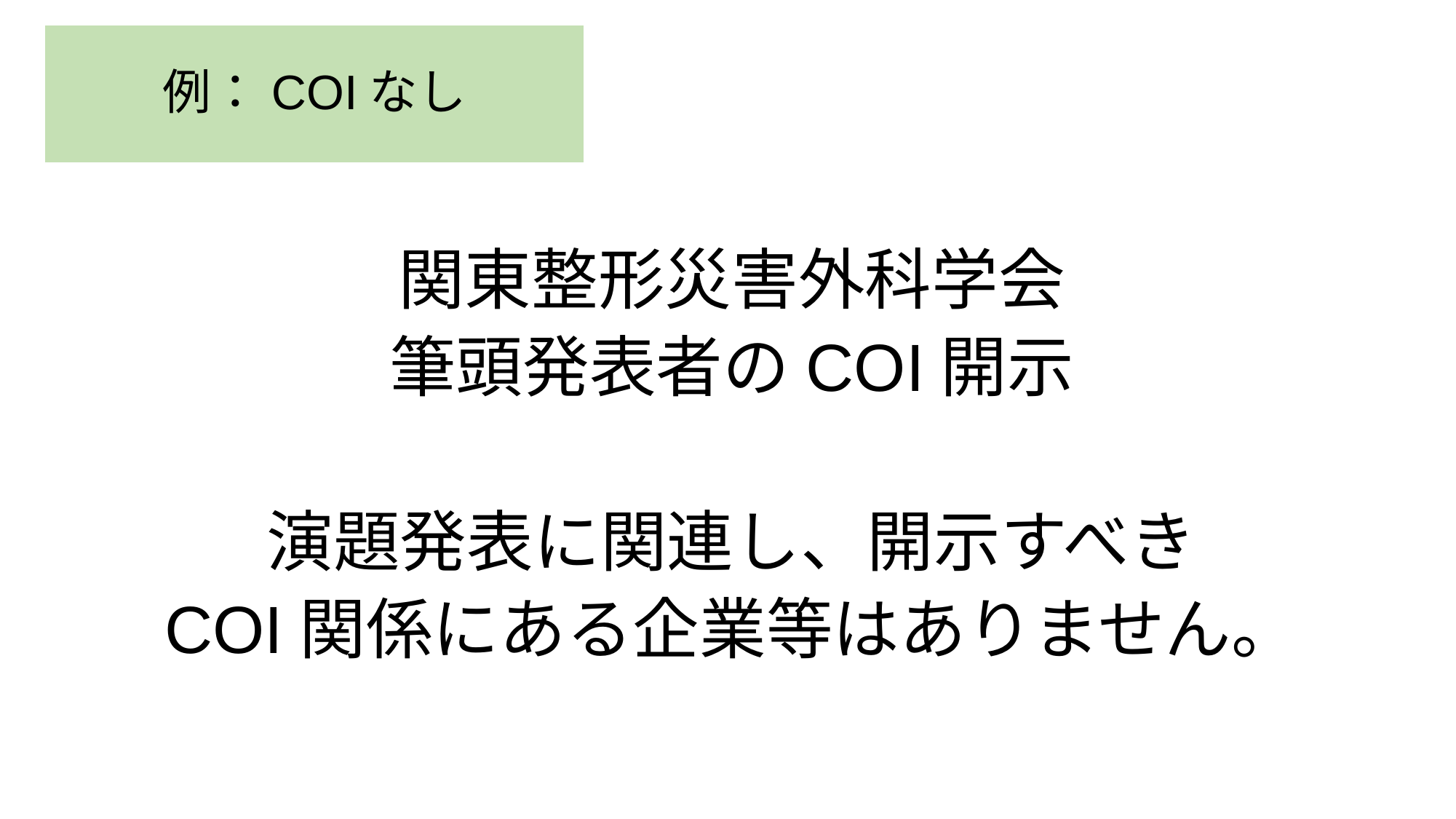

例：COIなし

関東整形災害外科学会
筆頭発表者のCOI開示

演題発表に関連し、開示すべき
COI関係にある企業等はありません。